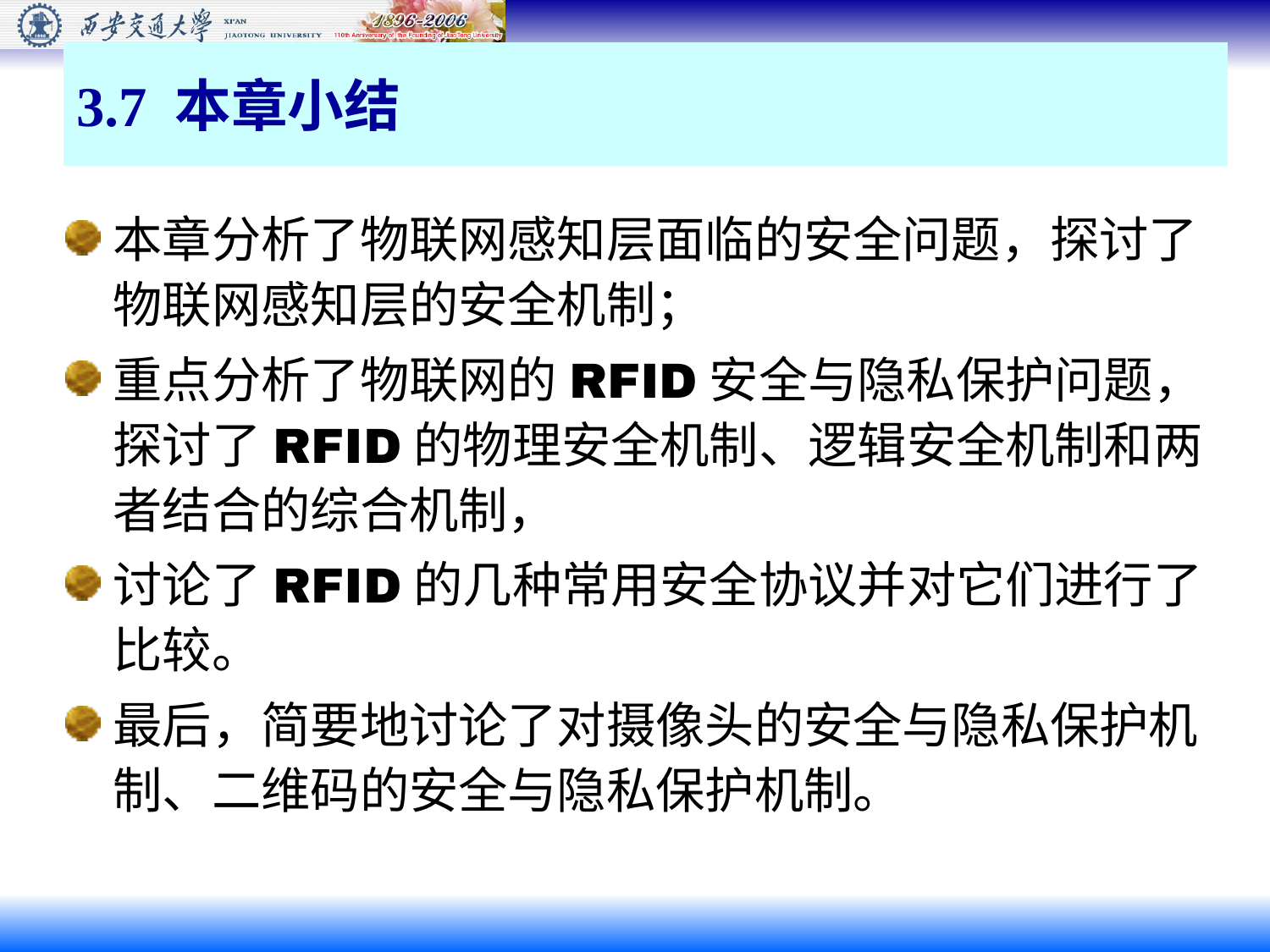

# 3.7 本章小结
本章分析了物联网感知层面临的安全问题，探讨了物联网感知层的安全机制；
重点分析了物联网的RFID安全与隐私保护问题，探讨了RFID的物理安全机制、逻辑安全机制和两者结合的综合机制，
讨论了RFID的几种常用安全协议并对它们进行了比较。
最后，简要地讨论了对摄像头的安全与隐私保护机制、二维码的安全与隐私保护机制。